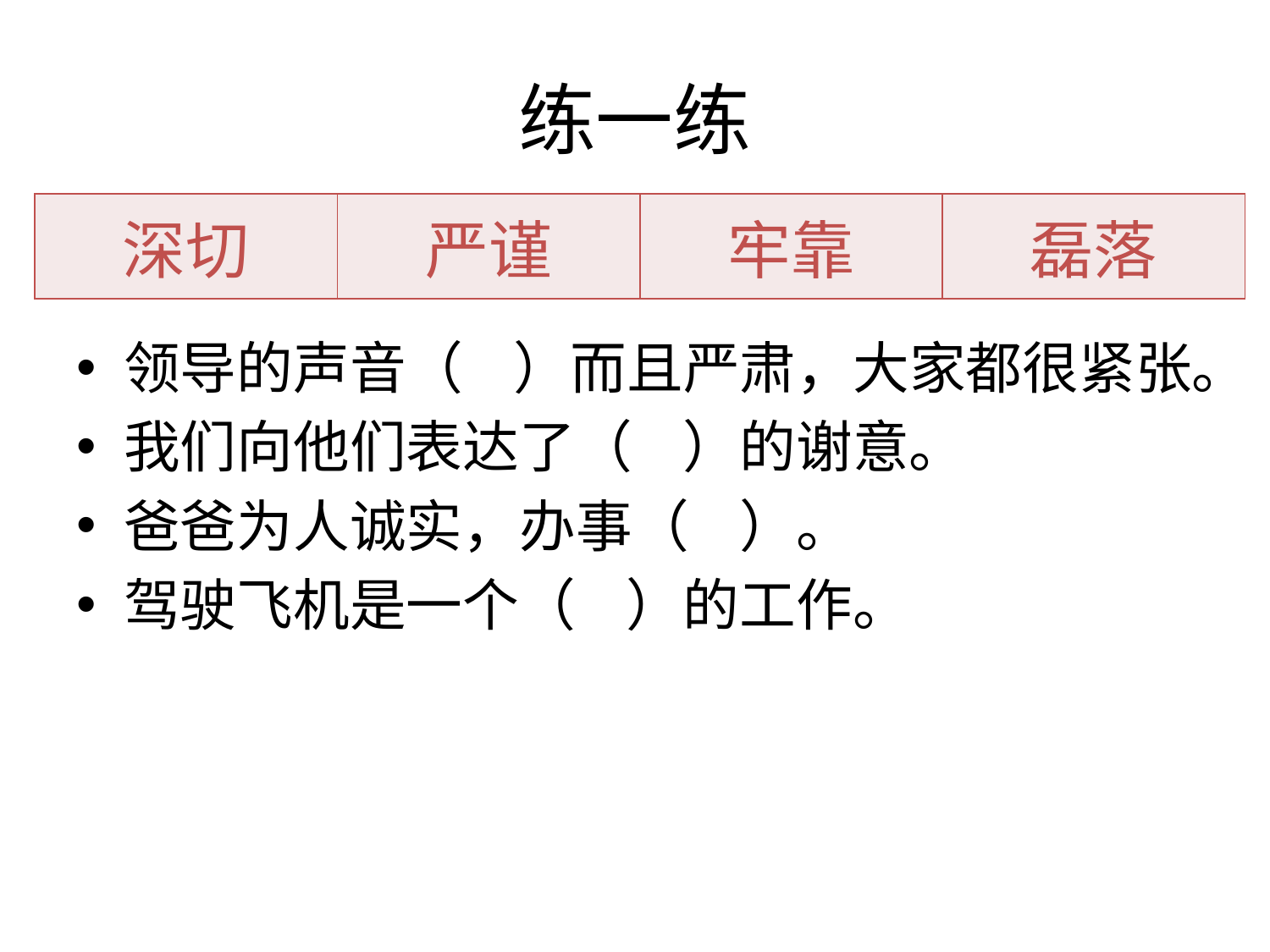

# 练一练
| 深切 | 严谨 | 牢靠 | 磊落 |
| --- | --- | --- | --- |
领导的声音（    ）而且严肃，大家都很紧张。
我们向他们表达了（    ）的谢意。
爸爸为人诚实，办事（    ）。
驾驶飞机是一个（    ）的工作。